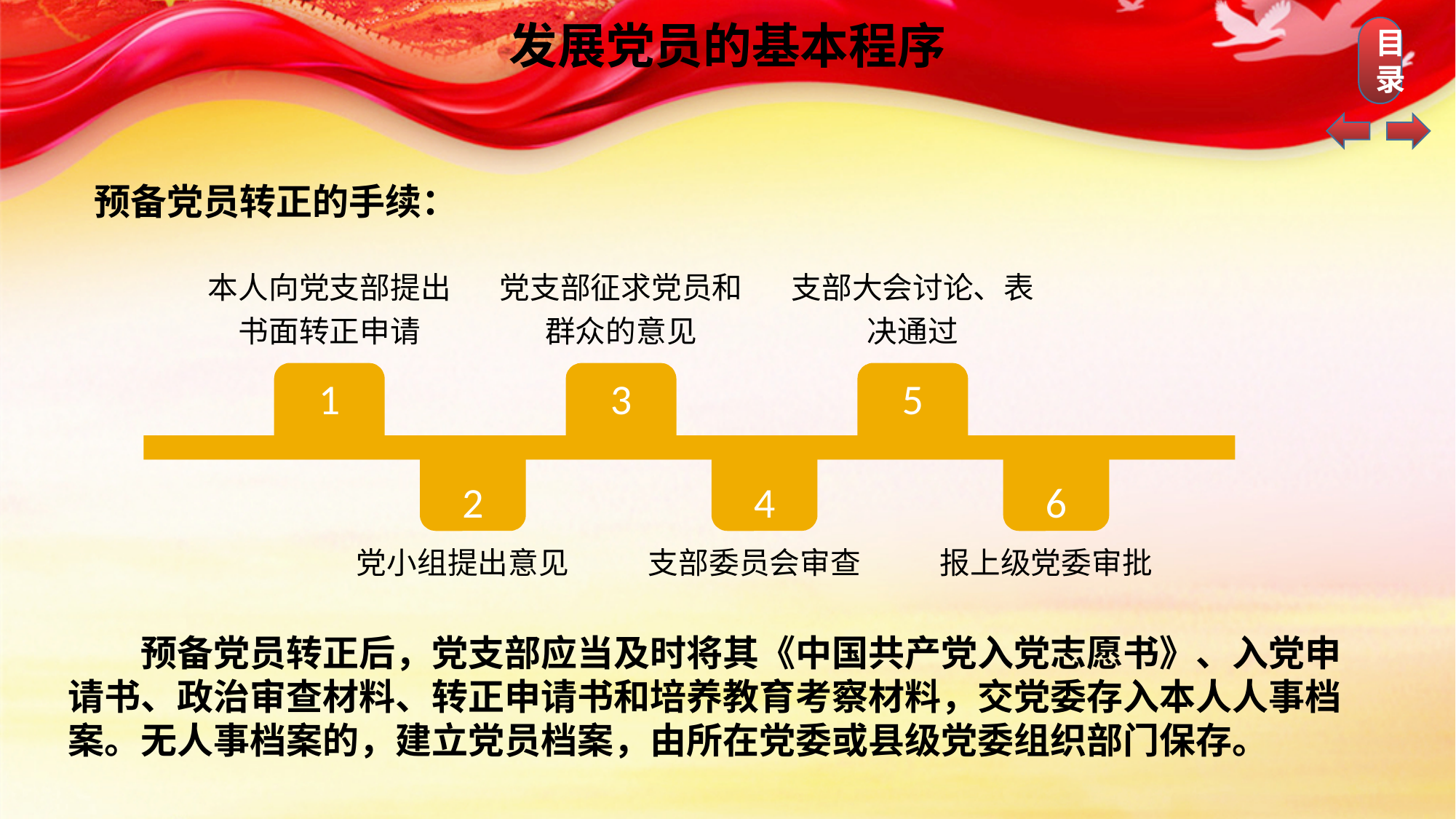

发展党员的基本程序
预备党员转正的手续：
本人向党支部提出书面转正申请
党支部征求党员和群众的意见
支部大会讨论、表决通过
1
3
5

2
4
6
党小组提出意见
支部委员会审查
报上级党委审批
预备党员转正后，党支部应当及时将其《中国共产党入党志愿书》、入党申请书、政治审查材料、转正申请书和培养教育考察材料，交党委存入本人人事档案。无人事档案的，建立党员档案，由所在党委或县级党委组织部门保存。